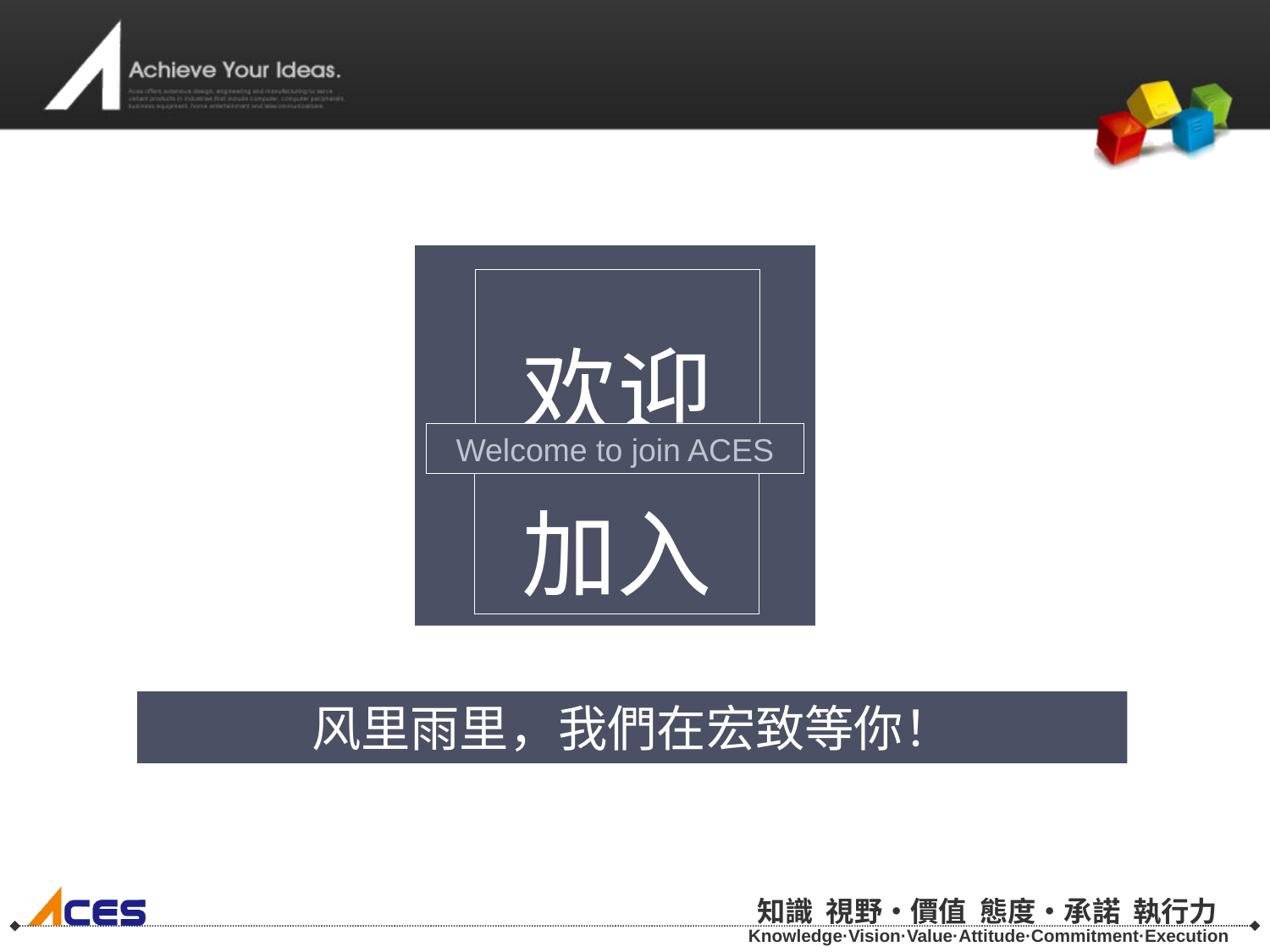

欢迎
Welcome to join ACES
加入
风里雨里，我們在宏致等你！